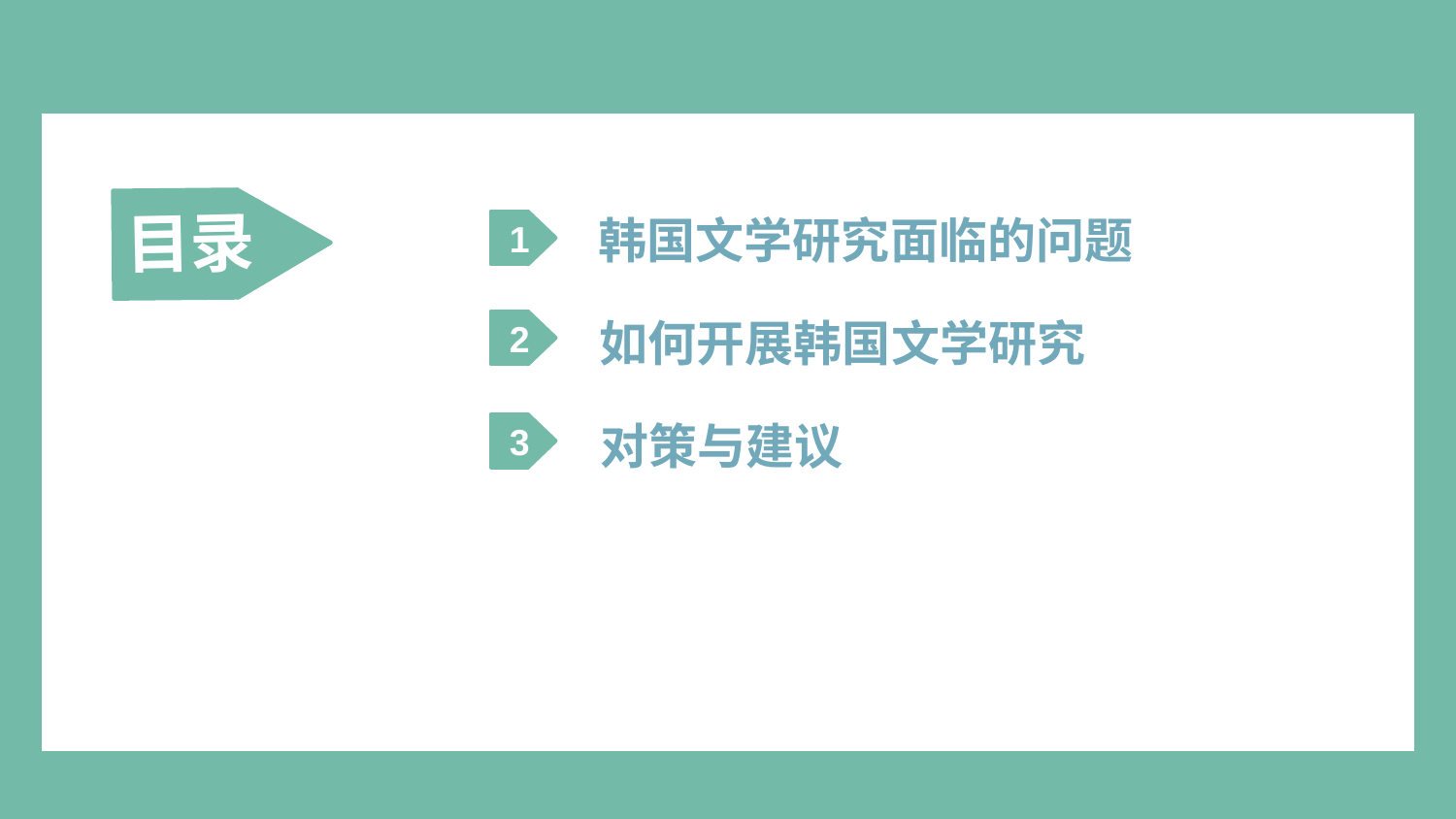

目录

韩国文学研究面临的问题
1

如何开展韩国文学研究
2

对策与建议
3